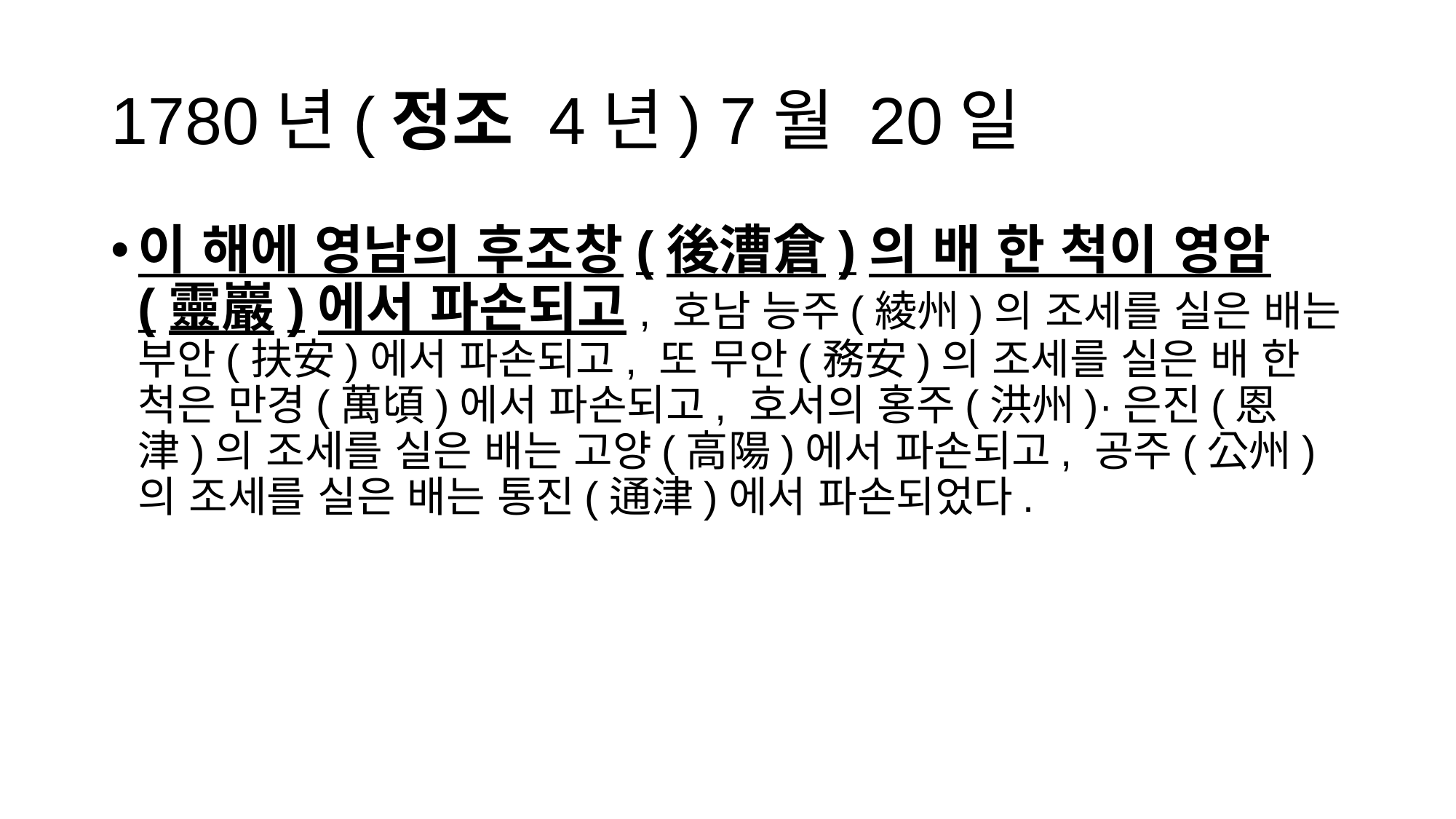

# 1780년(정조 4년) 7월 20일
이 해에 영남의 후조창(後漕倉)의 배 한 척이 영암(靈巖)에서 파손되고, 호남 능주(綾州)의 조세를 실은 배는 부안(扶安)에서 파손되고, 또 무안(務安)의 조세를 실은 배 한 척은 만경(萬頃)에서 파손되고, 호서의 홍주(洪州)·은진(恩津)의 조세를 실은 배는 고양(高陽)에서 파손되고, 공주(公州)의 조세를 실은 배는 통진(通津)에서 파손되었다.